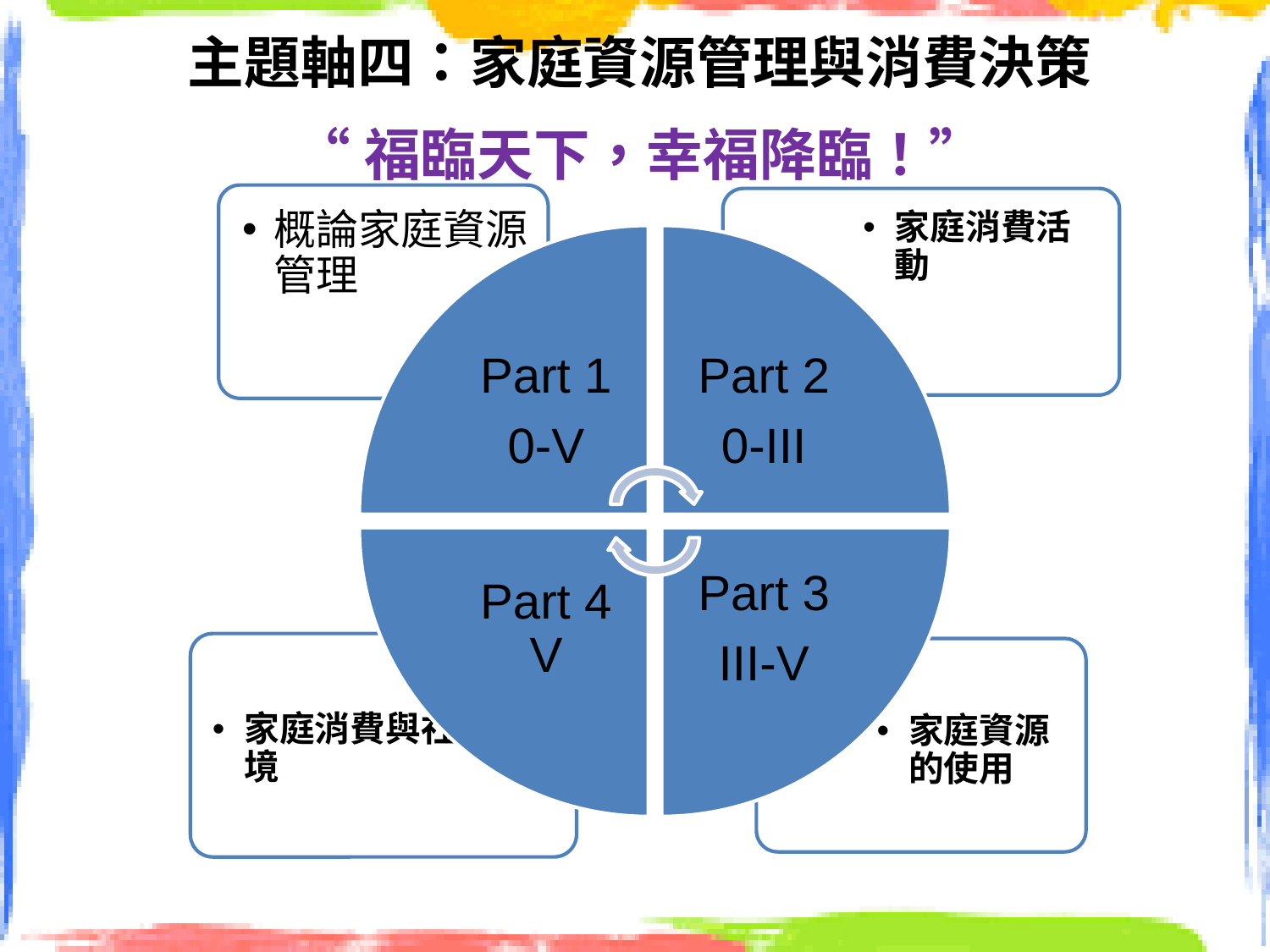

主題軸四：家庭資源管理與消費決策
“福臨天下，幸福降臨！”
家庭資源的使用
家庭消費與社會環境
家庭消費活動
概論家庭資源管理
Part 1
0-V
Part 2
0-III
Part 3
III-V
Part 4 V